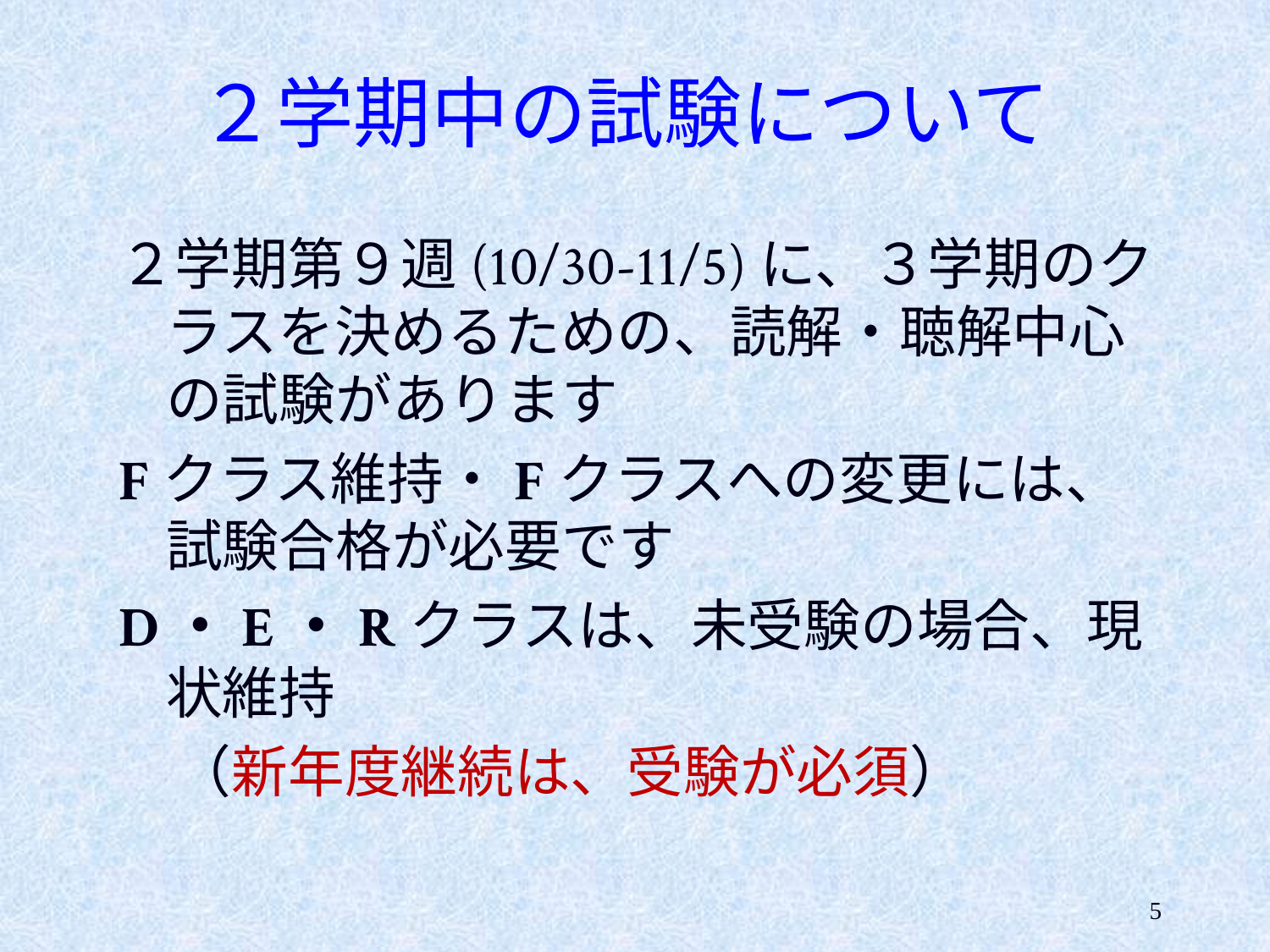

２学期中の試験について
２学期第９週(10/30-11/5)に、３学期のクラスを決めるための、読解・聴解中心の試験があります
Fクラス維持・Fクラスへの変更には、試験合格が必要です
D・E・Rクラスは、未受験の場合、現状維持
　（新年度継続は、受験が必須）
5